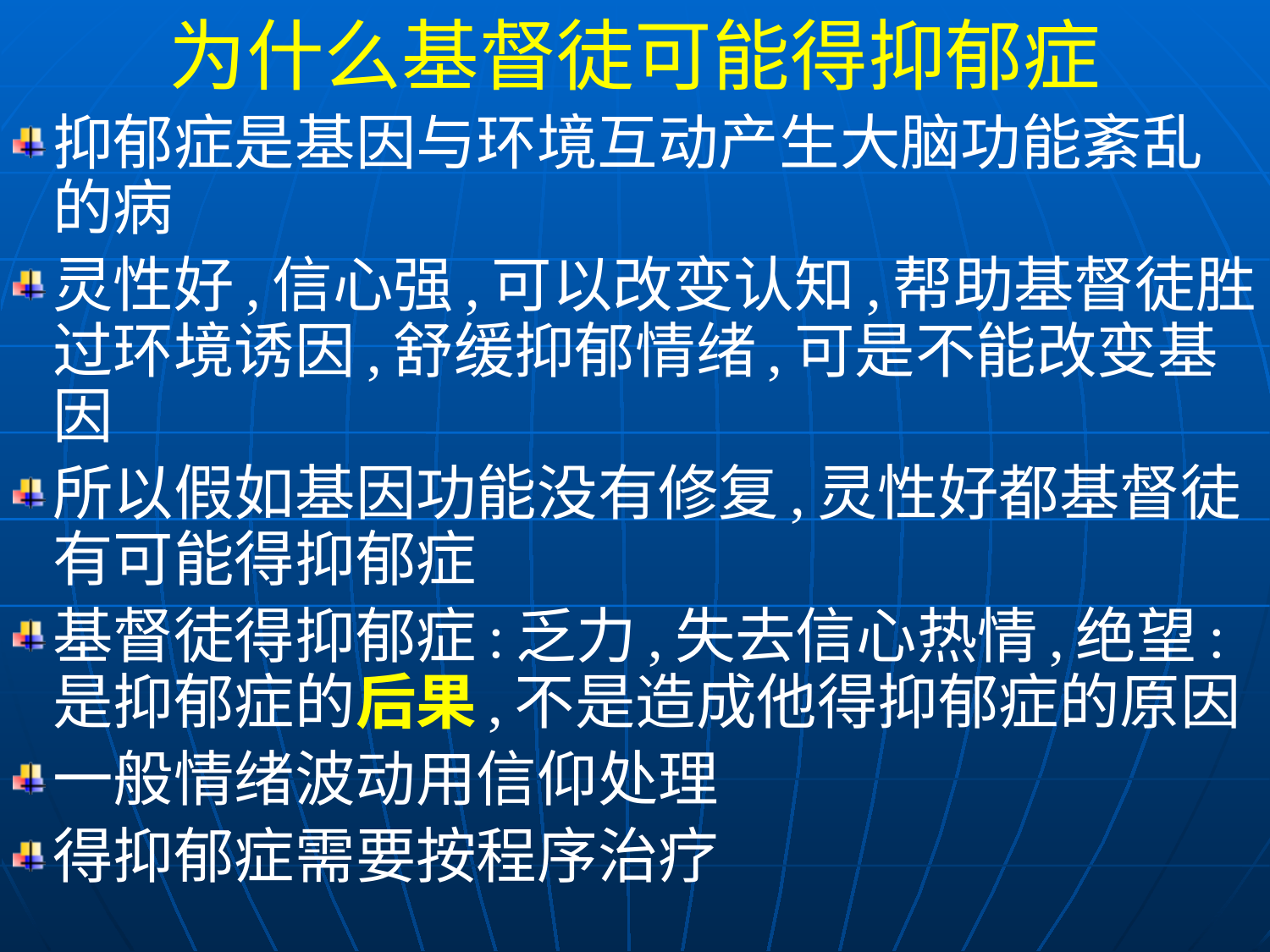

为什么基督徒可能得抑郁症

抑郁症是基因与环境互动产生大脑功能紊乱的病
灵性好,信心强,可以改变认知,帮助基督徒胜过环境诱因,舒缓抑郁情绪,可是不能改变基因
所以假如基因功能没有修复,灵性好都基督徒有可能得抑郁症
基督徒得抑郁症:乏力,失去信心热情,绝望:是抑郁症的后果,不是造成他得抑郁症的原因
一般情绪波动用信仰处理
得抑郁症需要按程序治疗